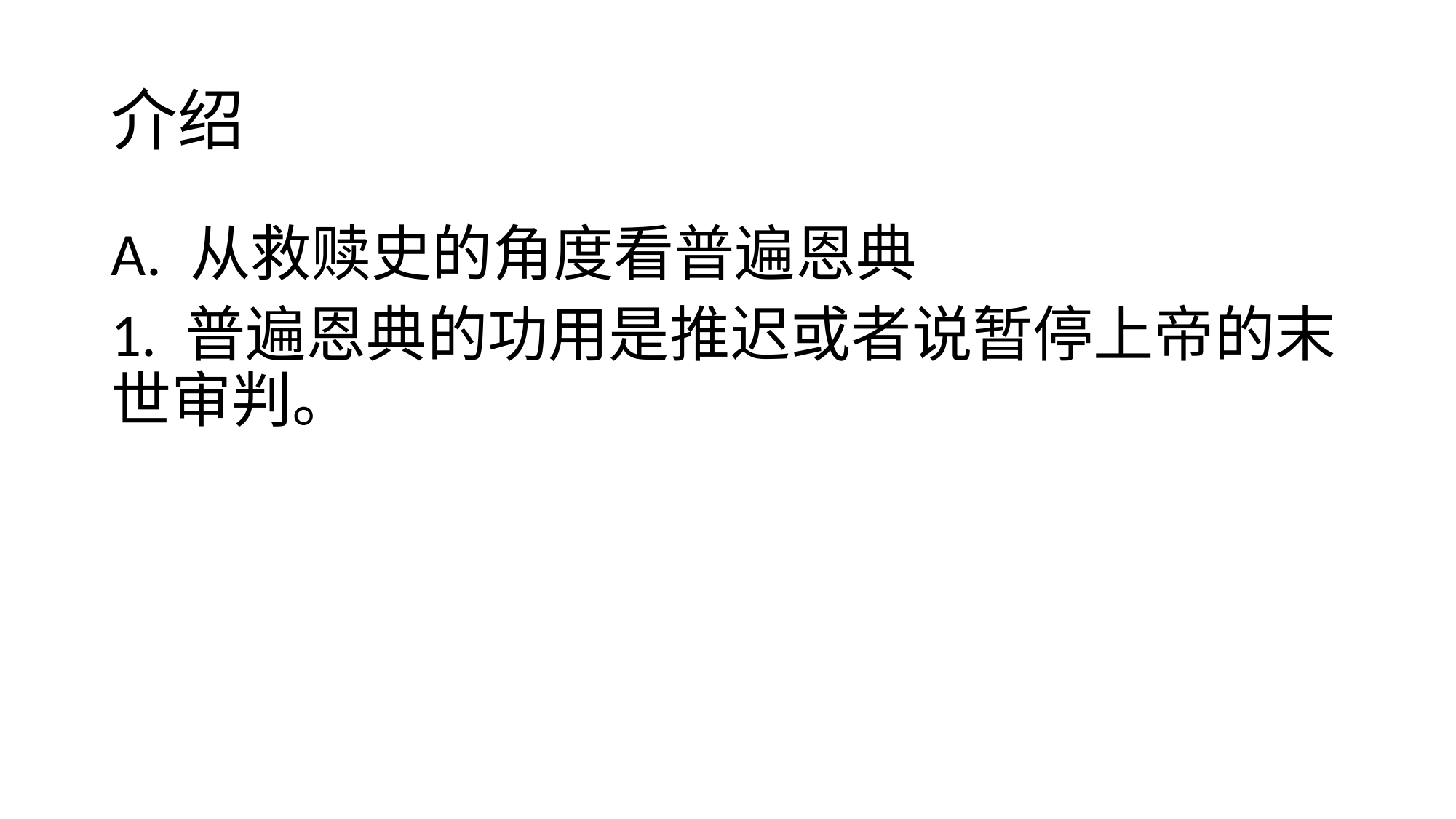

# 介绍
A. 从救赎史的角度看普遍恩典
1. 普遍恩典的功用是推迟或者说暂停上帝的末世审判。